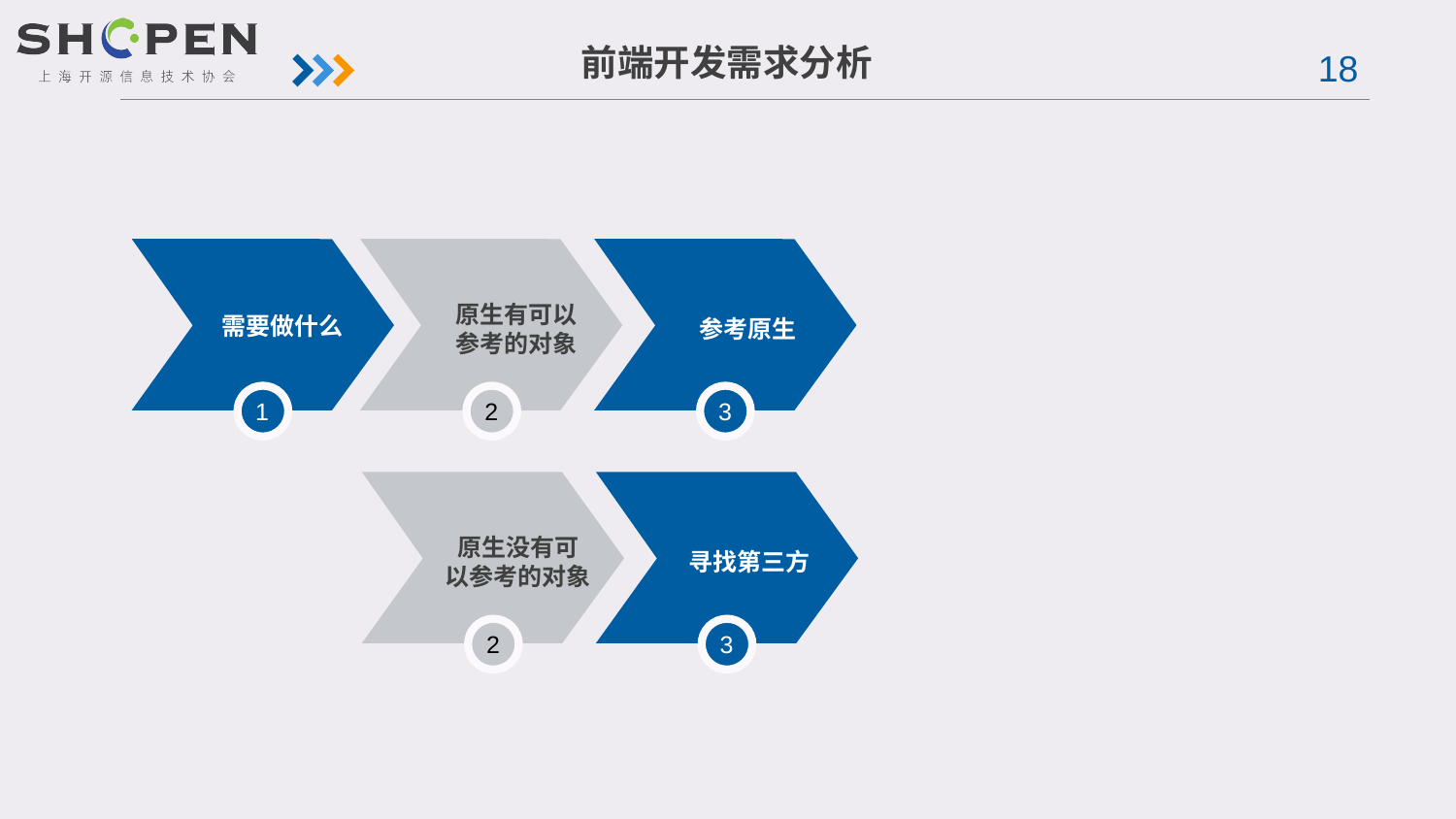

前端开发需求分析

需要做什么

原生有可以
参考的对象

参考原生

1

2

3

原生没有可
以参考的对象

寻找第三方

2

3